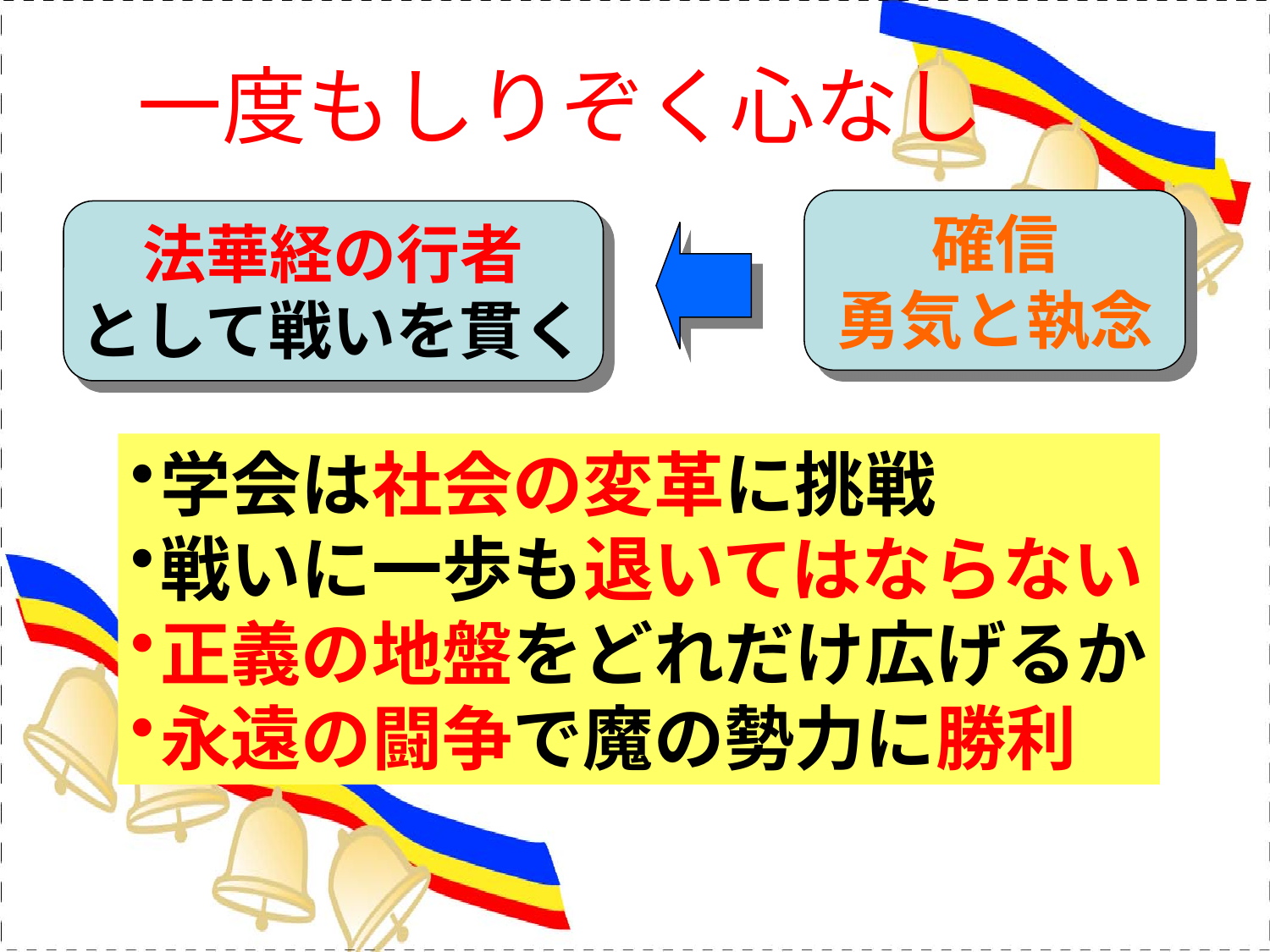

# 一度もしりぞく心なし
確信
勇気と執念
法華経の行者
として戦いを貫く

学会は社会の変革に挑戦
戦いに一歩も退いてはならない
正義の地盤をどれだけ広げるか
永遠の闘争で魔の勢力に勝利